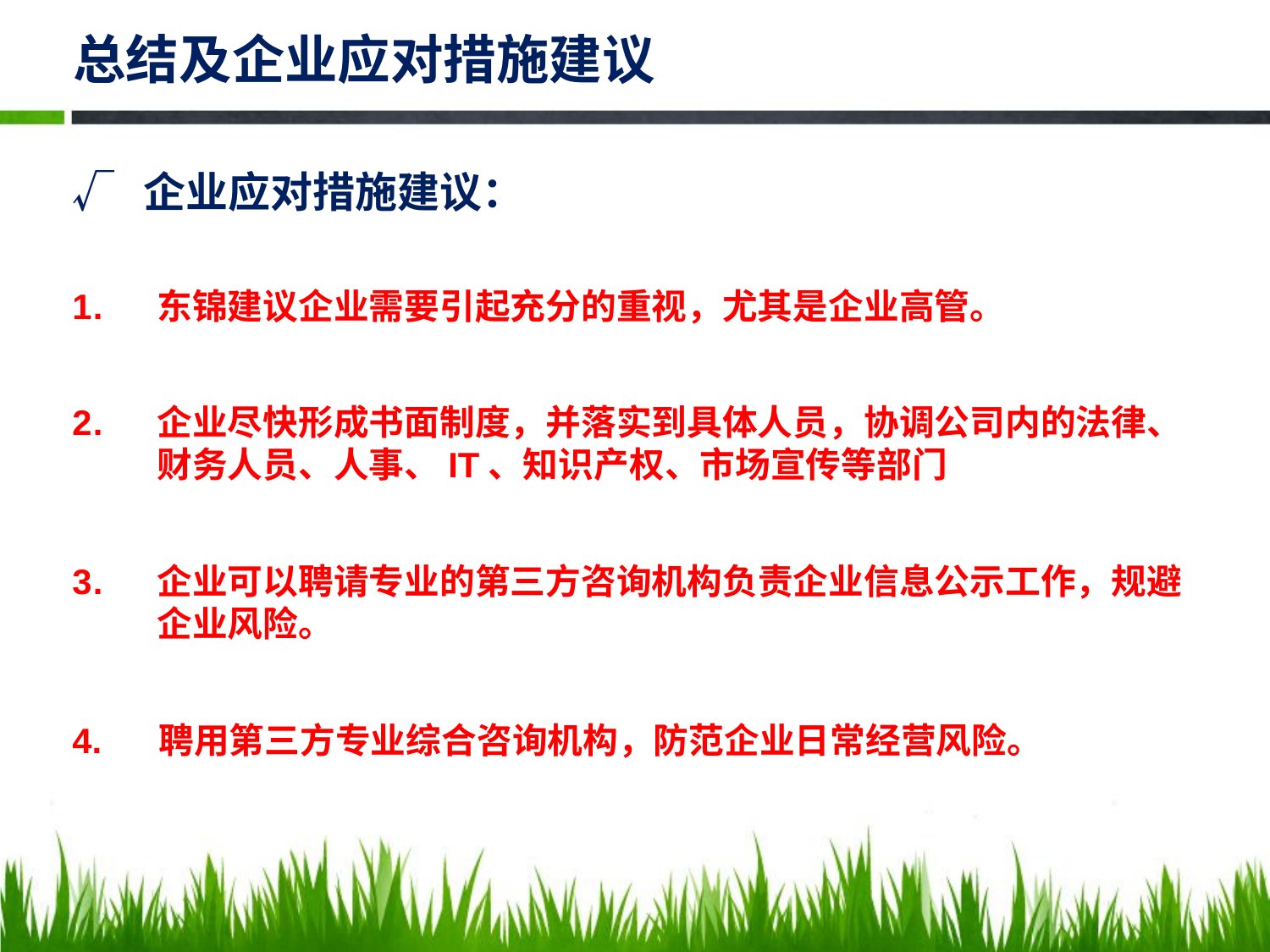

# 总结及企业应对措施建议
√  企业应对措施建议：

东锦建议企业需要引起充分的重视，尤其是企业高管。

企业尽快形成书面制度，并落实到具体人员，协调公司内的法律、财务人员、人事、IT、知识产权、市场宣传等部门

企业可以聘请专业的第三方咨询机构负责企业信息公示工作，规避企业风险。

4.     聘用第三方专业综合咨询机构，防范企业日常经营风险。